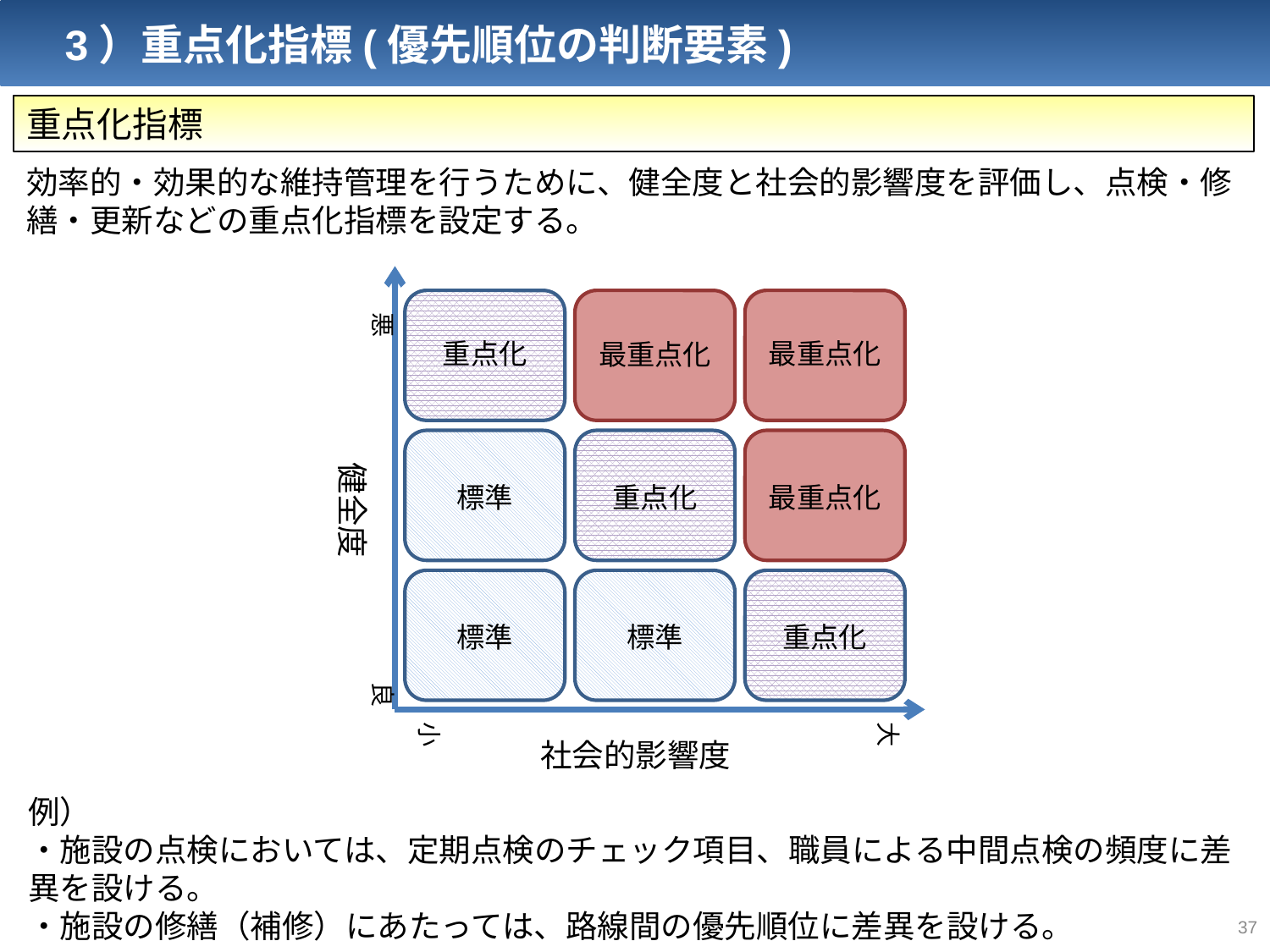

3）重点化指標(優先順位の判断要素)
重点化指標
効率的・効果的な維持管理を行うために、健全度と社会的影響度を評価し、点検・修繕・更新などの重点化指標を設定する。

悪
重点化
最重点化
最重点化

健全度
標準
重点化
最重点化

標準
標準
重点化
良
大
小
社会的影響度
例）
・施設の点検においては、定期点検のチェック項目、職員による中間点検の頻度に差異を設ける。
・施設の修繕（補修）にあたっては、路線間の優先順位に差異を設ける。
37